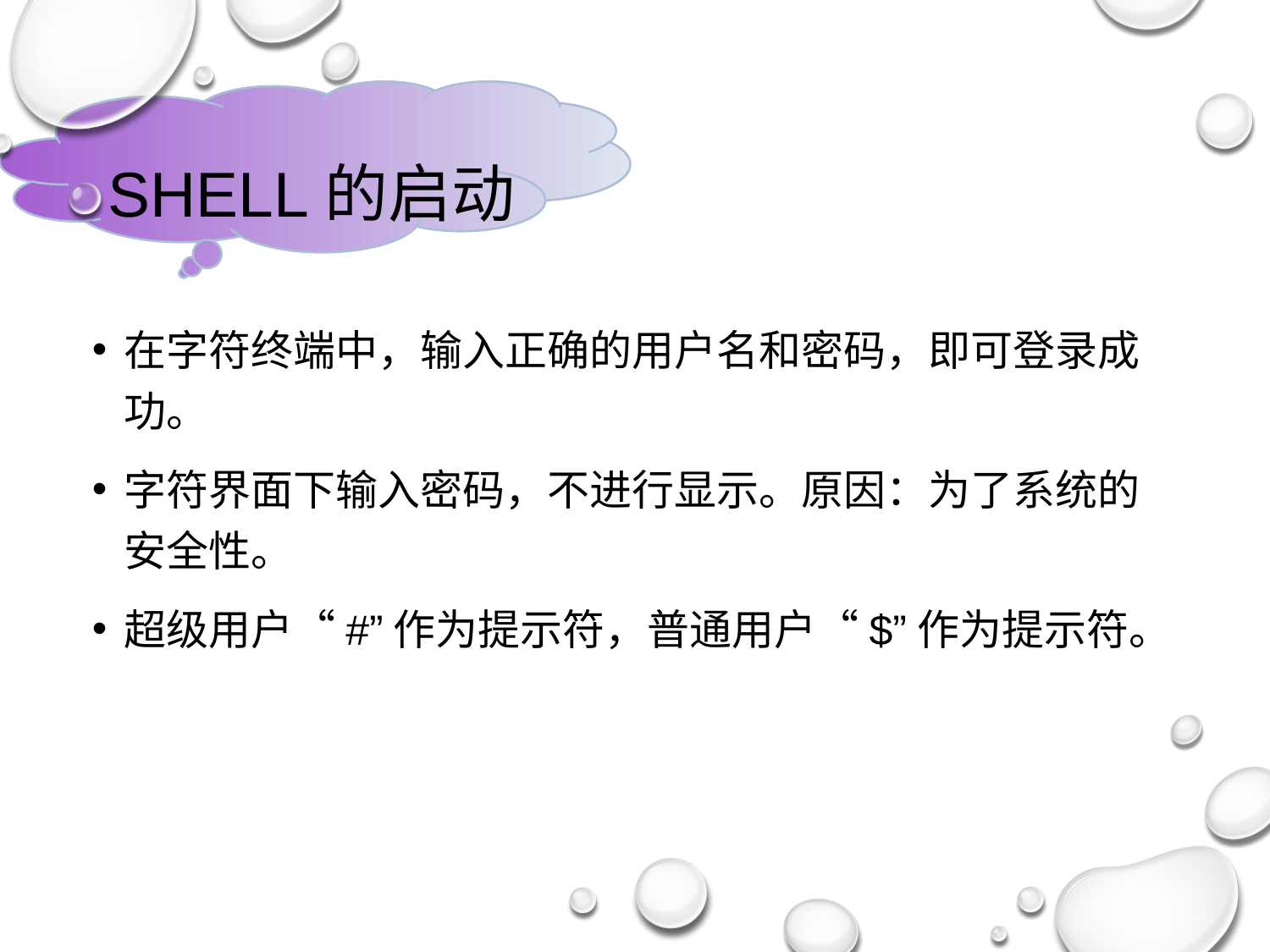

# shell的启动
在字符终端中，输入正确的用户名和密码，即可登录成功。
字符界面下输入密码，不进行显示。原因：为了系统的安全性。
超级用户“#”作为提示符，普通用户“$”作为提示符。